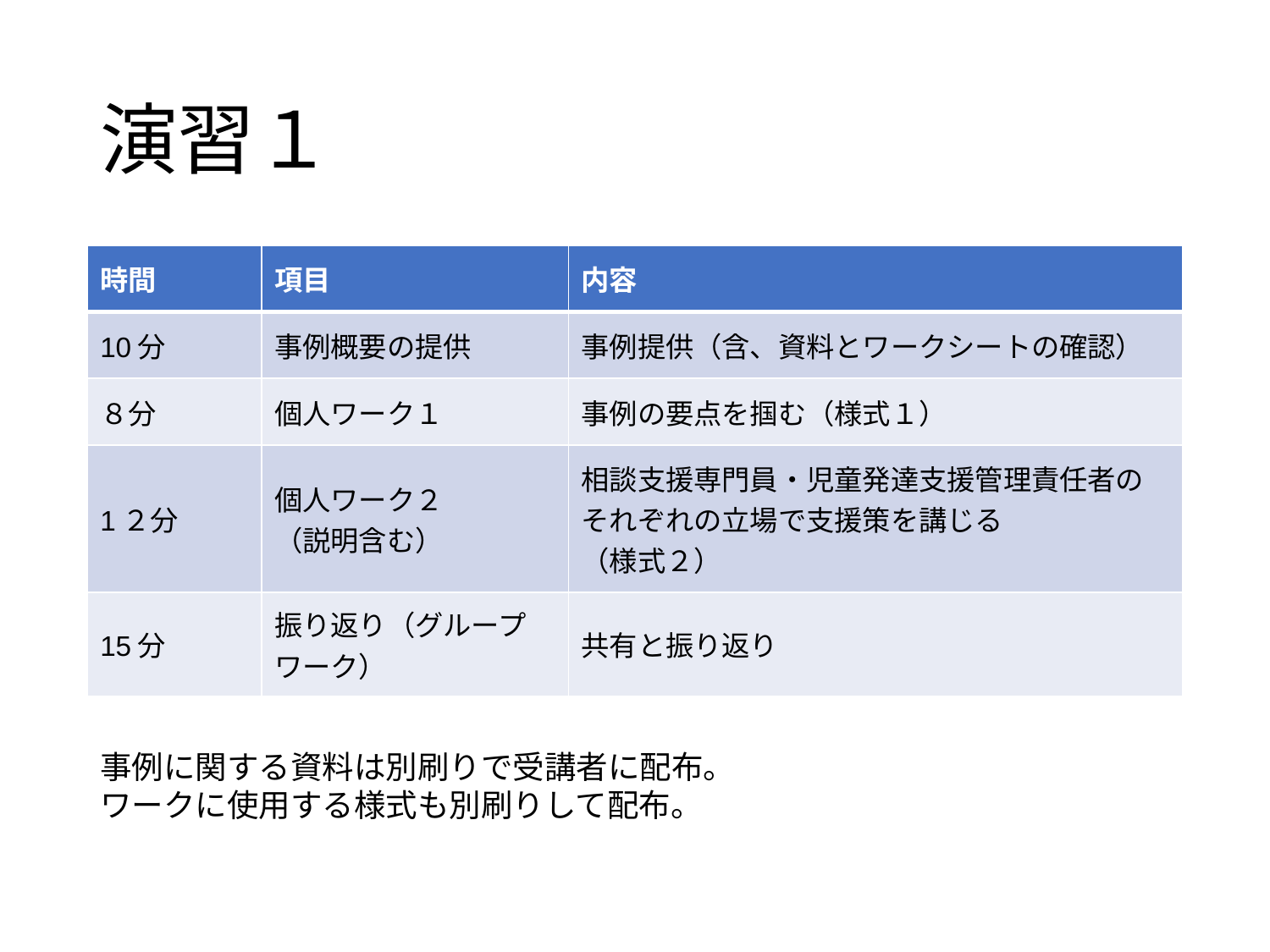

# 演習１
| 時間 | 項目 | 内容 |
| --- | --- | --- |
| 10分 | 事例概要の提供 | 事例提供（含、資料とワークシートの確認） |
| ８分 | 個人ワーク１ | 事例の要点を掴む（様式１） |
| 1２分 | 個人ワーク２ （説明含む） | 相談支援専門員・児童発達支援管理責任者のそれぞれの立場で支援策を講じる （様式２） |
| 15分 | 振り返り（グループワーク） | 共有と振り返り |
事例に関する資料は別刷りで受講者に配布。
ワークに使用する様式も別刷りして配布。